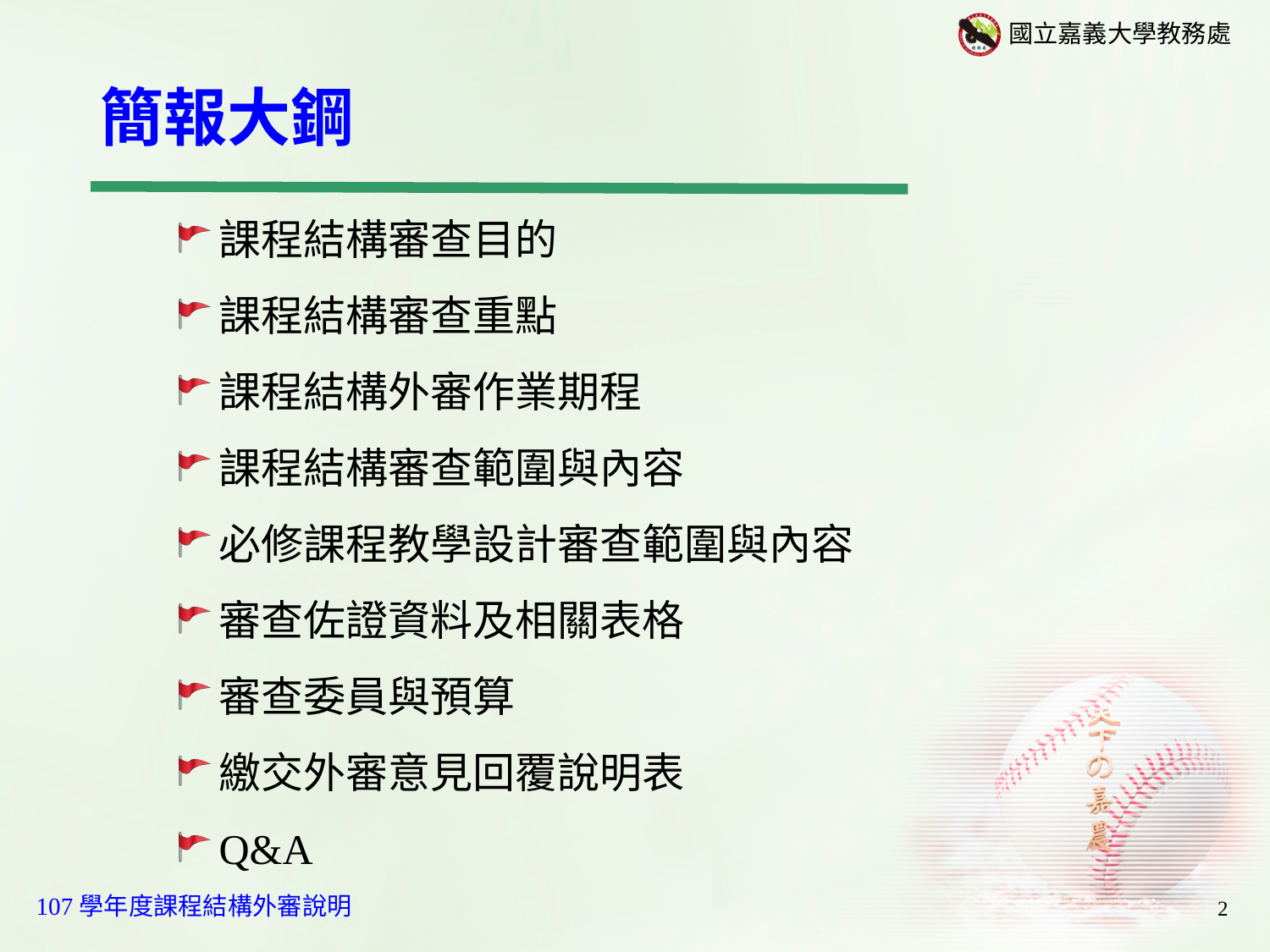

簡報大鋼
課程結構審查目的
課程結構審查重點
課程結構外審作業期程
課程結構審查範圍與內容
必修課程教學設計審查範圍與內容
審查佐證資料及相關表格
審查委員與預算
繳交外審意見回覆說明表
Q&A

2